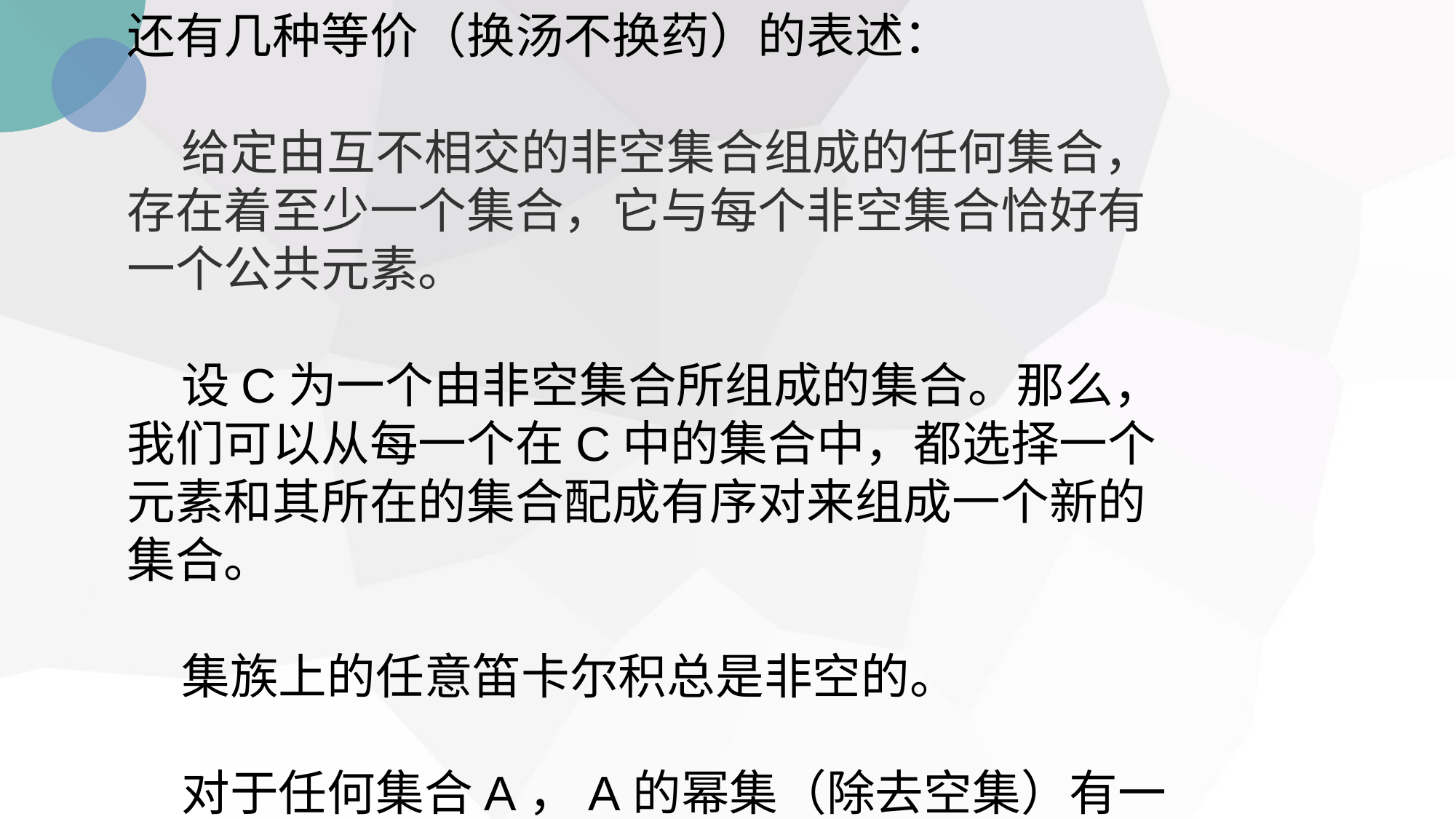

还有几种等价（换汤不换药）的表述：

给定由互不相交的非空集合组成的任何集合，存在着至少一个集合，它与每个非空集合恰好有一个公共元素。

设C为一个由非空集合所组成的集合。那么，我们可以从每一个在C中的集合中，都选择一个元素和其所在的集合配成有序对来组成一个新的集合。

集族上的任意笛卡尔积总是非空的。

对于任何集合A，A的幂集（除去空集）有一个选择函数。